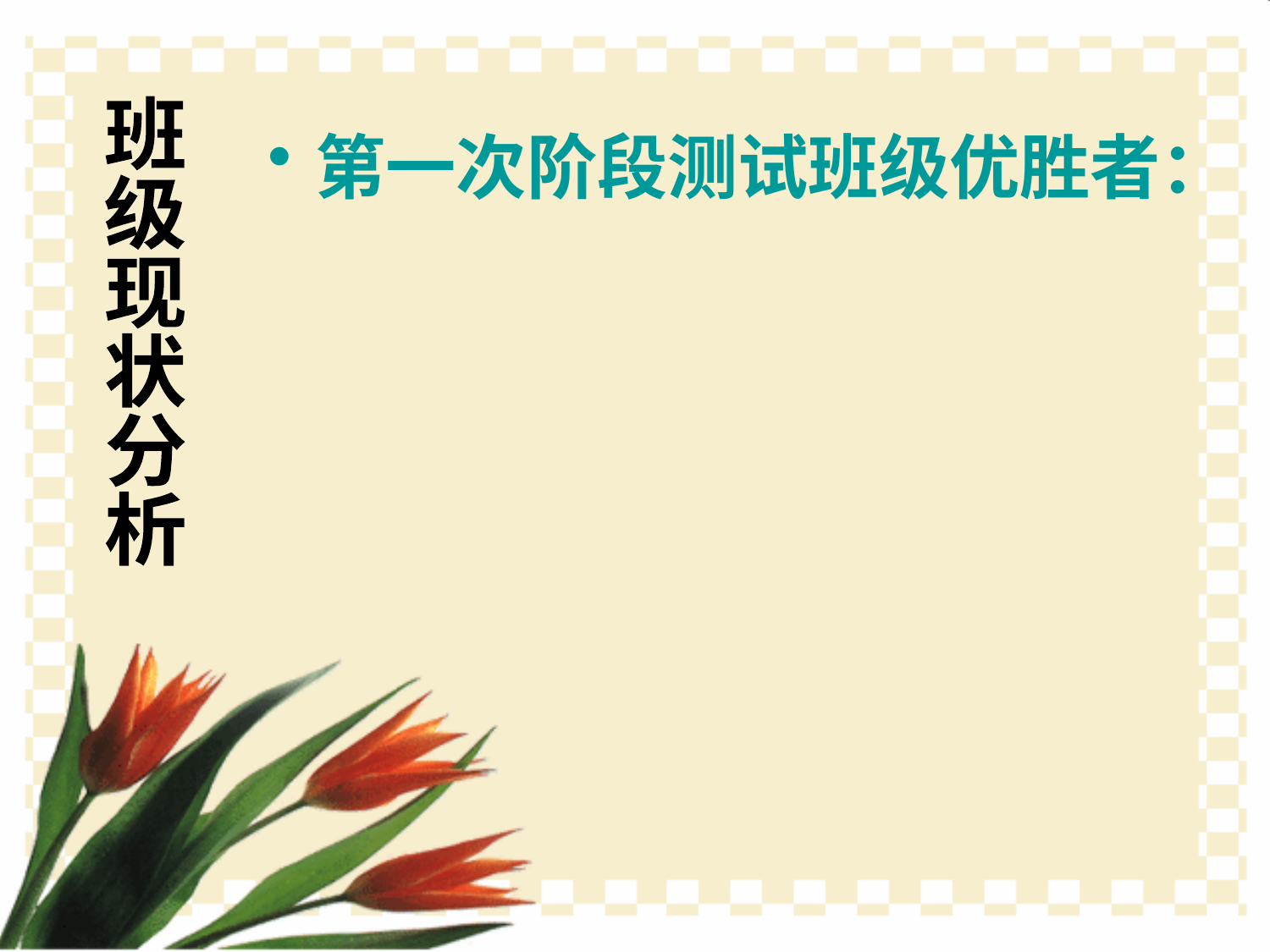

班
级
现
状
分
析
第一次阶段测试班级优胜者：